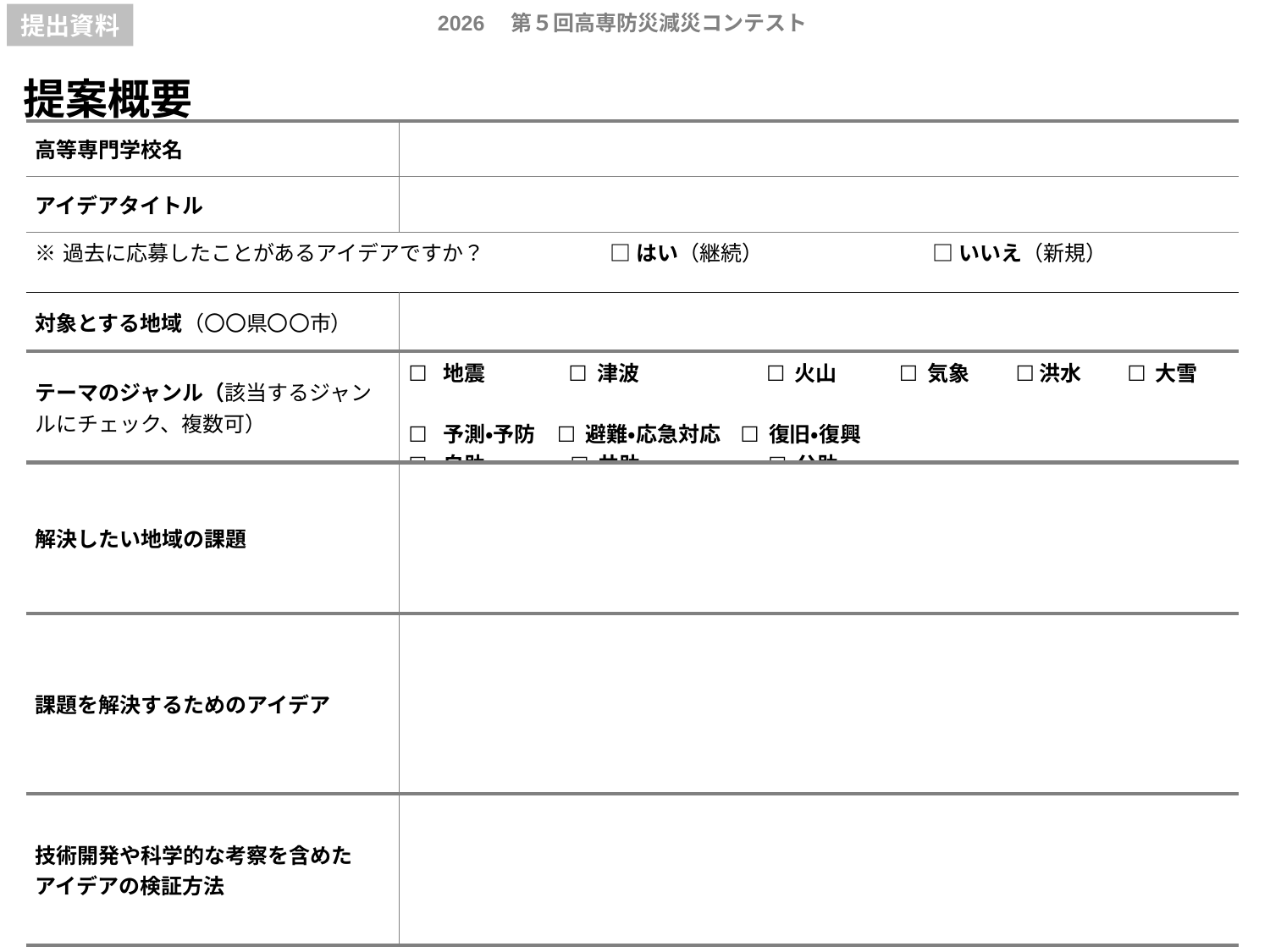

提出資料
提案概要
| 高等専門学校名 |  |
| --- | --- |
| アイデアタイトル |  |
| ※過去に応募したことがあるアイデアですか？　　　　　　□ はい（継続）　　　　　　　　□ いいえ（新規） |  |
| 対象とする地域（〇〇県〇〇市） |  |
| テーマのジャンル（該当するジャンルにチェック、複数可） | ☐ 地震　　 　☐ 津波　　　 ☐ 火山　　 ☐ 気象　 ☐ 洪水　 ☐ 大雪 ☐ 予測・予防　☐ 避難・応急対応 ☐ 復旧・復興 ☐ 自助 　☐ 共助　　　　　　☐ 公助 |
| 解決したい地域の課題 |  |
| 課題を解決するためのアイデア |  |
| 技術開発や科学的な考察を含めた アイデアの検証方法 |  |